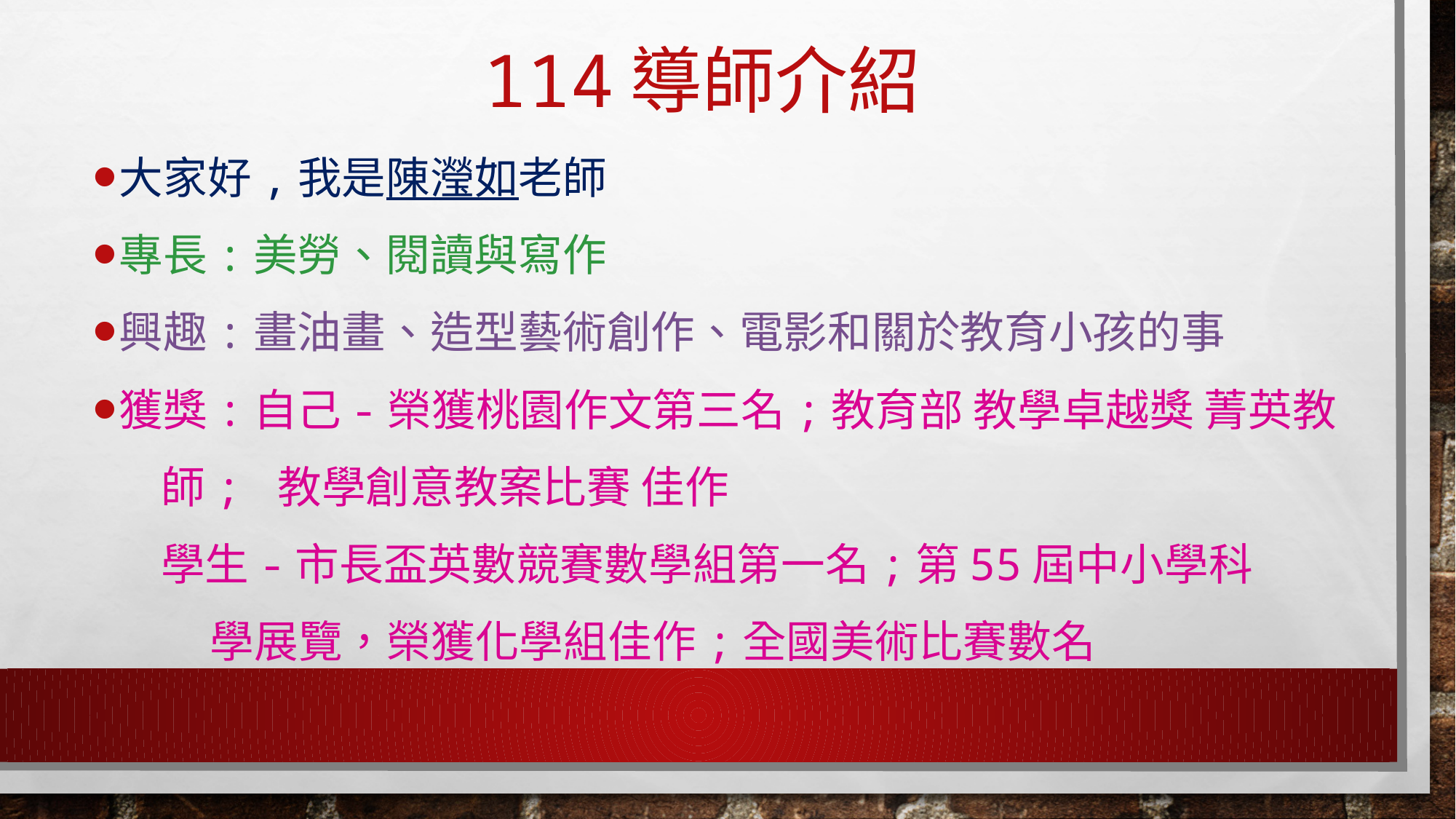

# 114導師介紹
大家好,我是陳瀅如老師
專長:美勞、閱讀與寫作
興趣:畫油畫、造型藝術創作、電影和關於教育小孩的事
獲獎:自己-榮獲桃園作文第三名;教育部 教學卓越獎 菁英教
      師; 教學創意教案比賽 佳作
      學生-市長盃英數競賽數學組第一名;第55屆中小學科
           學展覽，榮獲化學組佳作;全國美術比賽數名